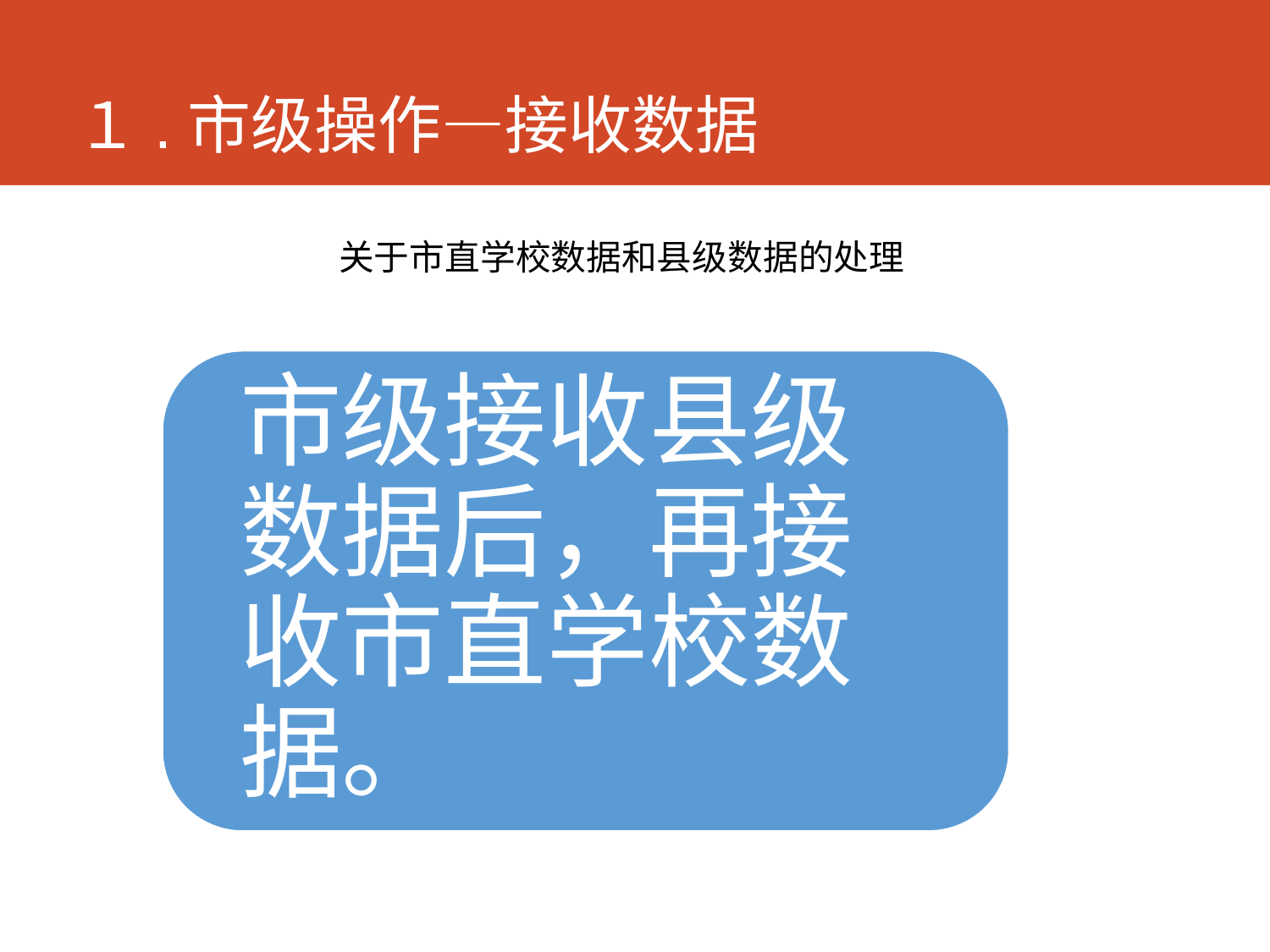

# １.市级操作—接收数据
关于市直学校数据和县级数据的处理
市级接收县级数据后，再接收市直学校数据。